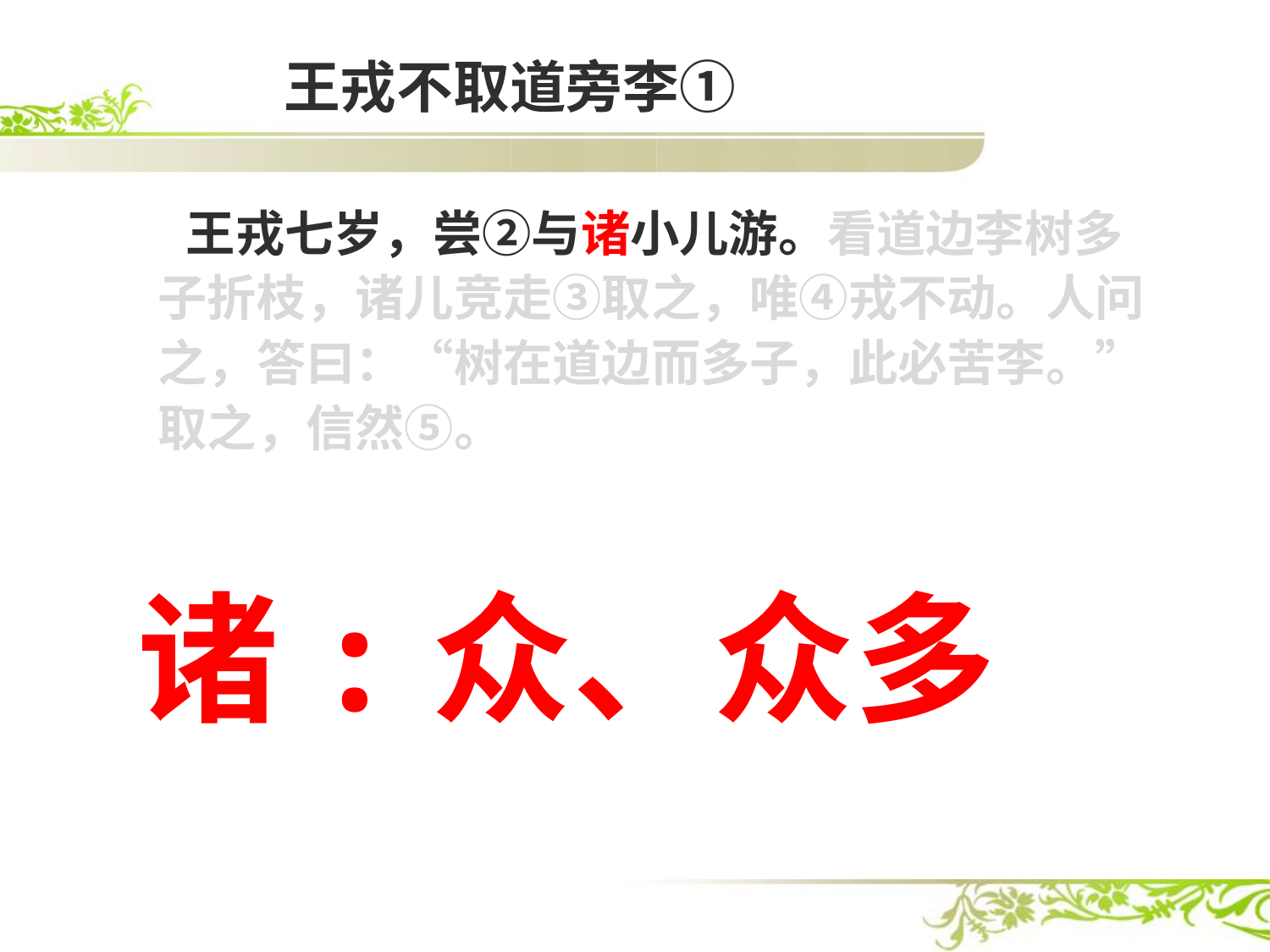

# 王戎不取道旁李①
      王戎七岁，尝②与诸小儿游。看道边李树多子折枝，诸儿竞走③取之，唯④戎不动。人问之，答曰：“树在道边而多子，此必苦李。”取之，信然⑤。

  诸:众、众多